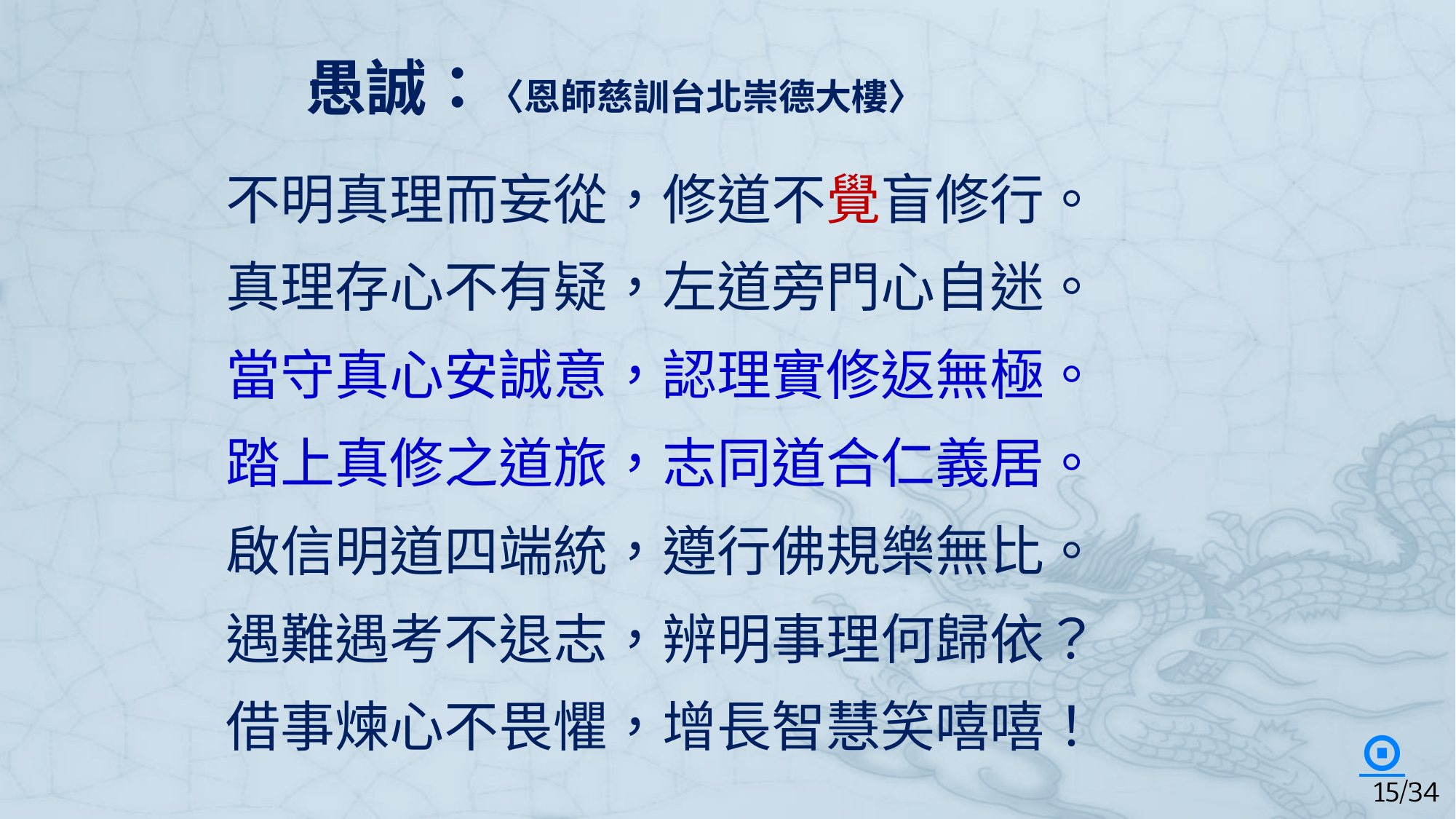

愚誠：〈恩師慈訓台北崇德大樓〉
      不明真理而妄從，修道不覺盲修行。
      真理存心不有疑，左道旁門心自迷。
      當守真心安誠意，認理實修返無極。
      踏上真修之道旅，志同道合仁義居。
      啟信明道四端統，遵行佛規樂無比。
      遇難遇考不退志，辨明事理何歸依？
      借事煉心不畏懼，增長智慧笑嘻嘻！
⊙
15/34